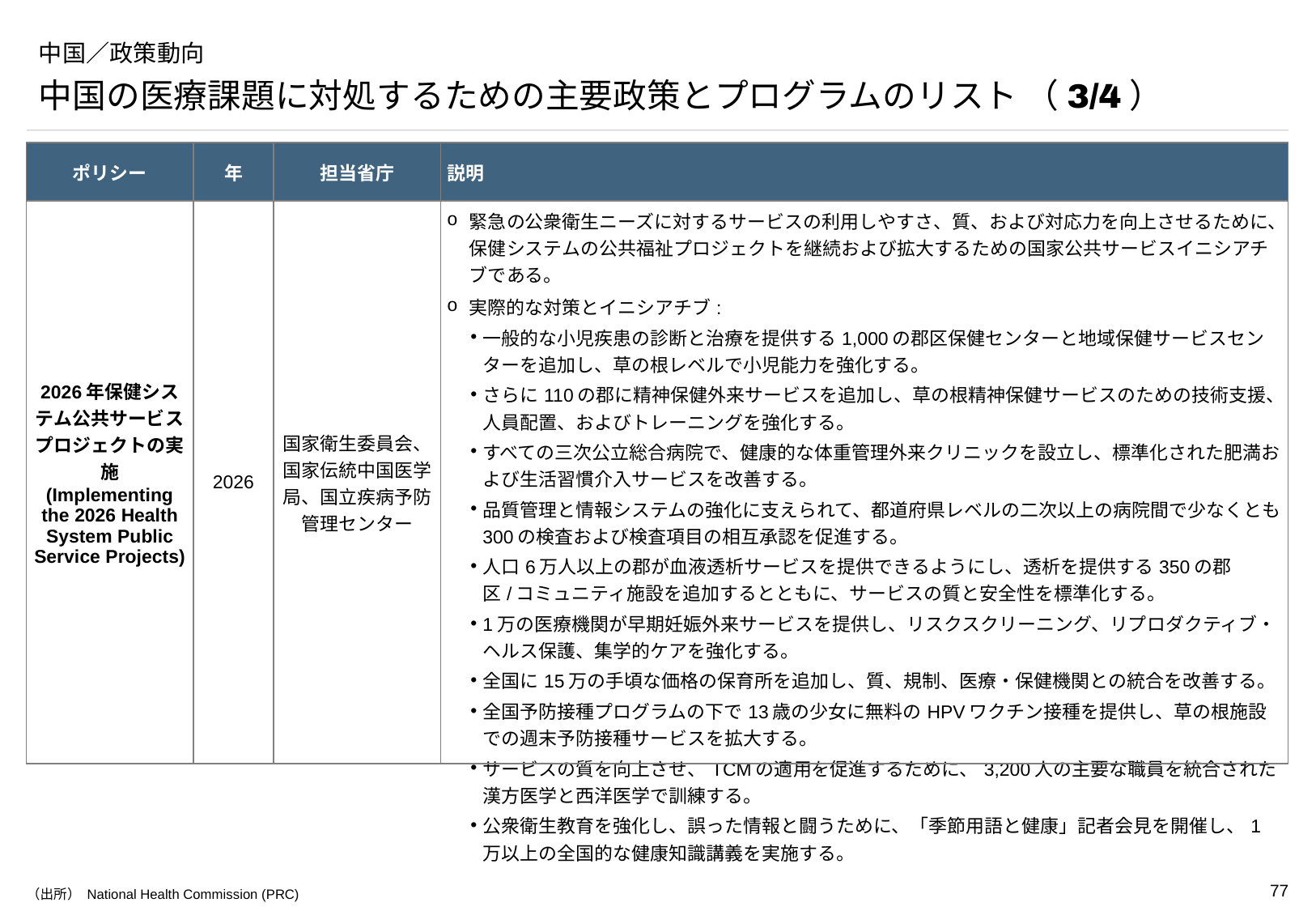

# 中国／政策動向
中国の医療課題に対処するための主要政策とプログラムのリスト （3/4）
| ポリシー | 年 | 担当省庁 | 説明 |
| --- | --- | --- | --- |
| 2026年保健システム公共サービスプロジェクトの実施 (Implementing the 2026 Health System Public Service Projects) | 2026 | 国家衛生委員会、国家伝統中国医学局、国立疾病予防管理センター | 緊急の公衆衛生ニーズに対するサービスの利用しやすさ、質、および対応力を向上させるために、保健システムの公共福祉プロジェクトを継続および拡大するための国家公共サービスイニシアチブである。 実際的な対策とイニシアチブ: 一般的な小児疾患の診断と治療を提供する1,000の郡区保健センターと地域保健サービスセンターを追加し、草の根レベルで小児能力を強化する。 さらに110の郡に精神保健外来サービスを追加し、草の根精神保健サービスのための技術支援、人員配置、およびトレーニングを強化する。 すべての三次公立総合病院で、健康的な体重管理外来クリニックを設立し、標準化された肥満および生活習慣介入サービスを改善する。 品質管理と情報システムの強化に支えられて、都道府県レベルの二次以上の病院間で少なくとも300の検査および検査項目の相互承認を促進する。 人口6万人以上の郡が血液透析サービスを提供できるようにし、透析を提供する350の郡区/コミュニティ施設を追加するとともに、サービスの質と安全性を標準化する。 1万の医療機関が早期妊娠外来サービスを提供し、リスクスクリーニング、リプロダクティブ・ヘルス保護、集学的ケアを強化する。 全国に15万の手頃な価格の保育所を追加し、質、規制、医療・保健機関との統合を改善する。 全国予防接種プログラムの下で13歳の少女に無料のHPVワクチン接種を提供し、草の根施設での週末予防接種サービスを拡大する。 サービスの質を向上させ、TCMの適用を促進するために、3,200人の主要な職員を統合された漢方医学と西洋医学で訓練する。 公衆衛生教育を強化し、誤った情報と闘うために、「季節用語と健康」記者会見を開催し、1万以上の全国的な健康知識講義を実施する。 |
（出所） National Health Commission (PRC)